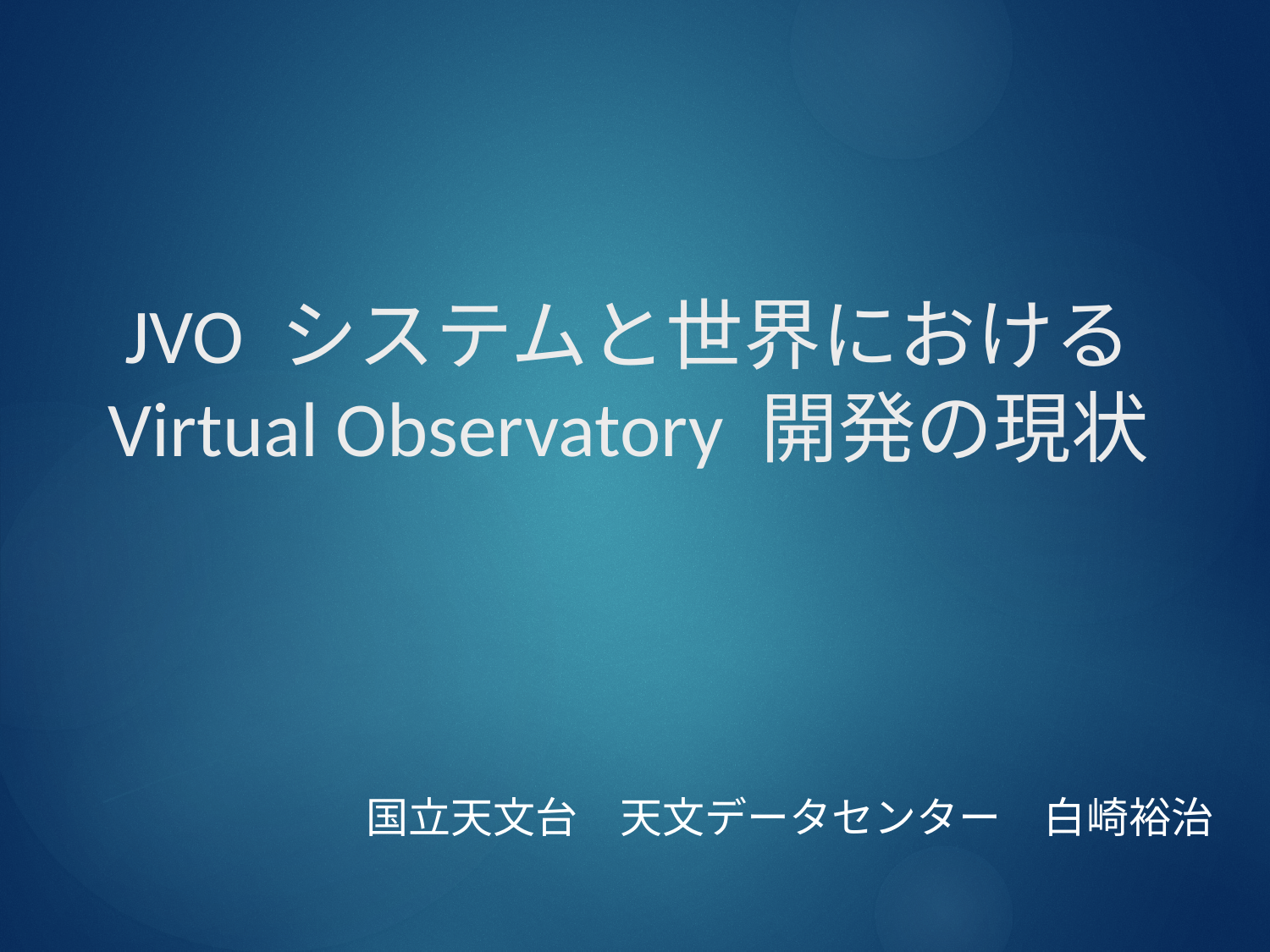

# JVO システムと世界における Virtual Observatory 開発の現状
国立天文台　天文データセンター　白崎裕治